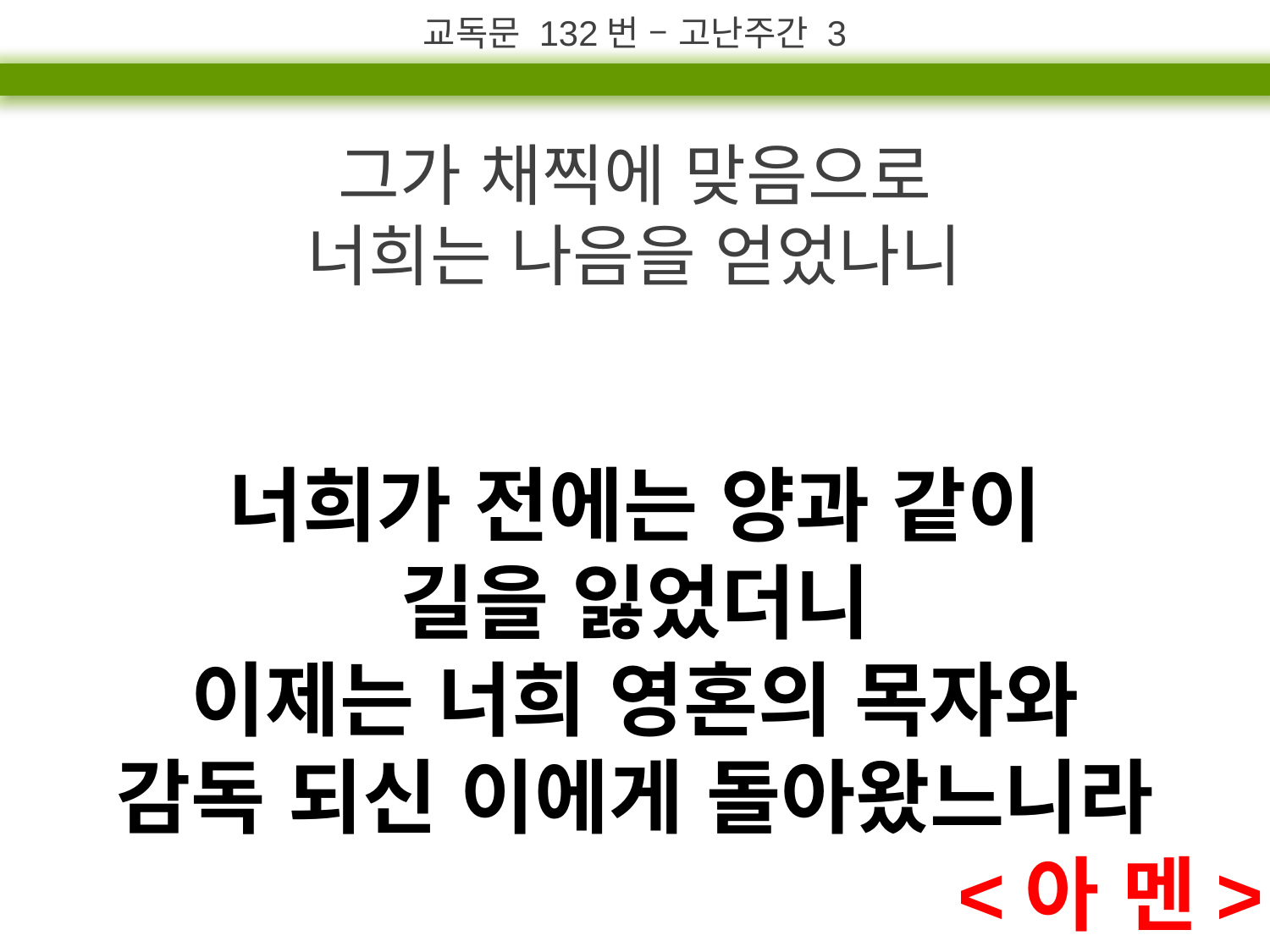

교독문 132번 – 고난주간 3

그가 채찍에 맞음으로
너희는 나음을 얻었나니
너희가 전에는 양과 같이
길을 잃었더니
이제는 너희 영혼의 목자와
감독 되신 이에게 돌아왔느니라
<아 멘>